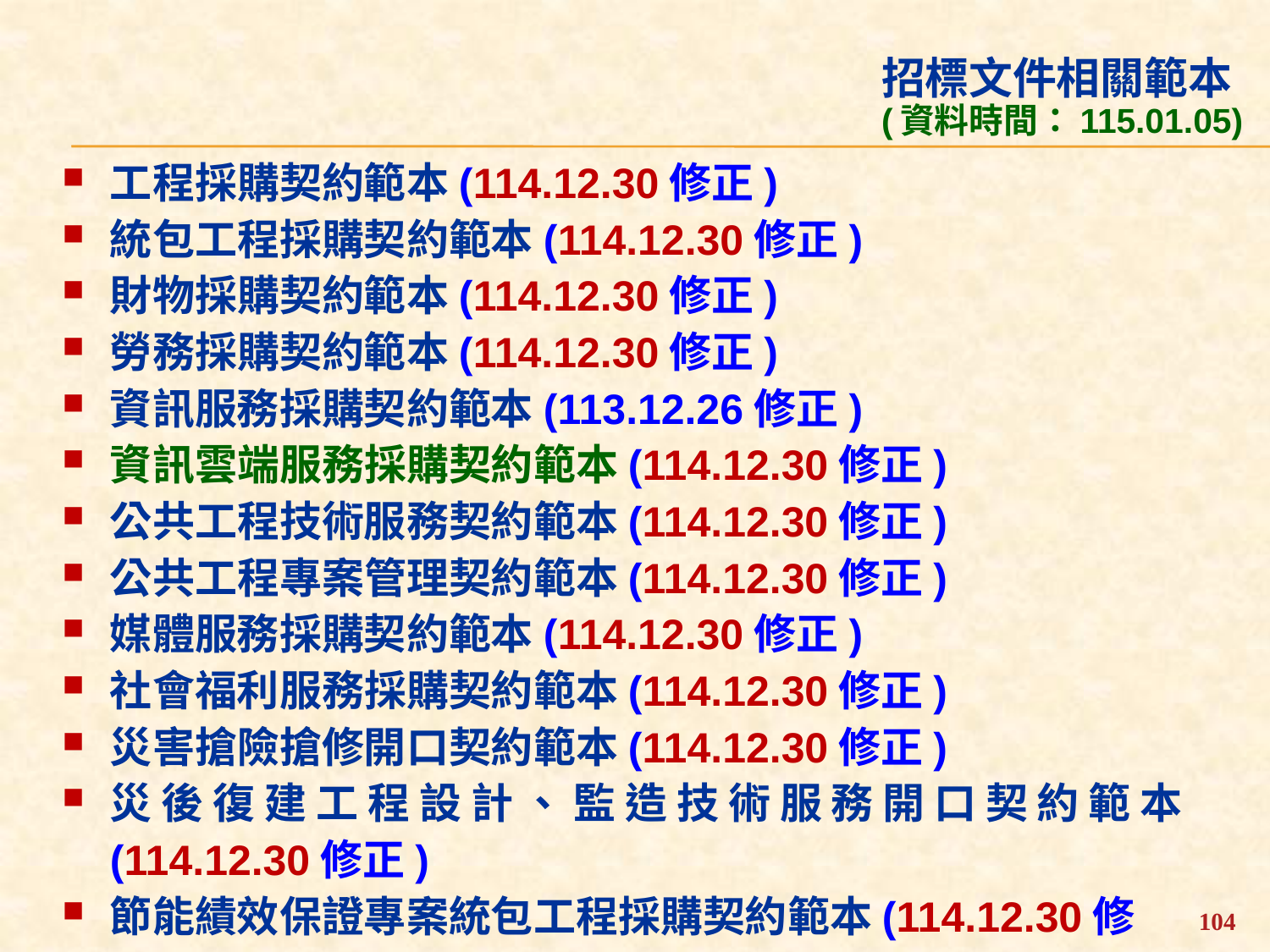

招標文件相關範本
(資料時間：115.01.05)
工程採購契約範本(114.12.30修正)
統包工程採購契約範本(114.12.30修正)
財物採購契約範本(114.12.30修正)
勞務採購契約範本(114.12.30修正)
資訊服務採購契約範本(113.12.26修正)
資訊雲端服務採購契約範本(114.12.30修正)
公共工程技術服務契約範本(114.12.30修正)
公共工程專案管理契約範本(114.12.30修正)
媒體服務採購契約範本(114.12.30修正)
社會福利服務採購契約範本(114.12.30修正)
災害搶險搶修開口契約範本(114.12.30修正)
災後復建工程設計、監造技術服務開口契約範本(114.12.30修正)
節能績效保證專案統包工程採購契約範本(114.12.30修正)
104